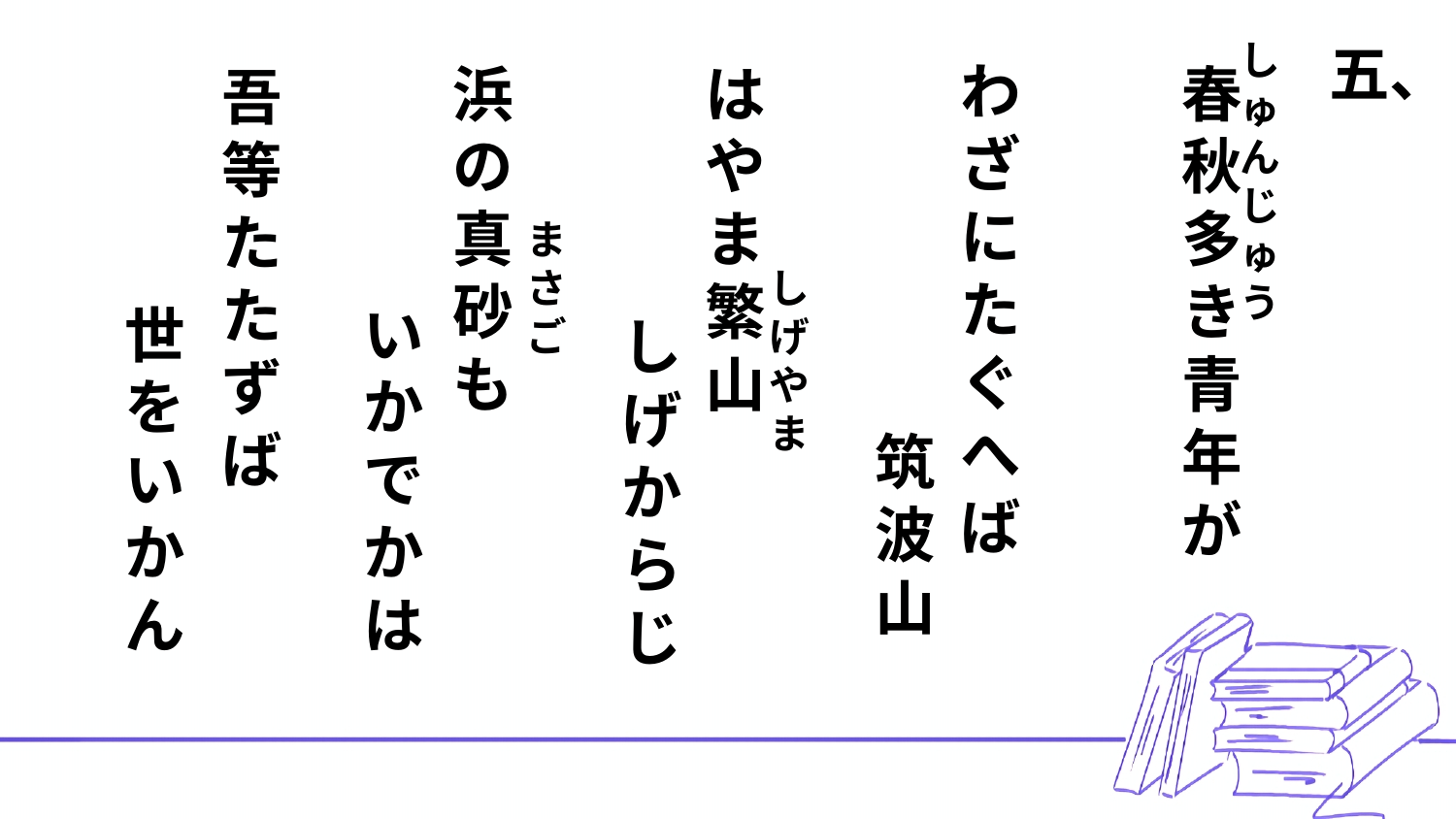

しゅんじゅう
五、
わざにたぐへば

はやま繁山
浜の真砂も
春秋多き青年が
吾等たたずば
まさご
しげやま
世をいかん
いかでかは
しげからじ
筑波山